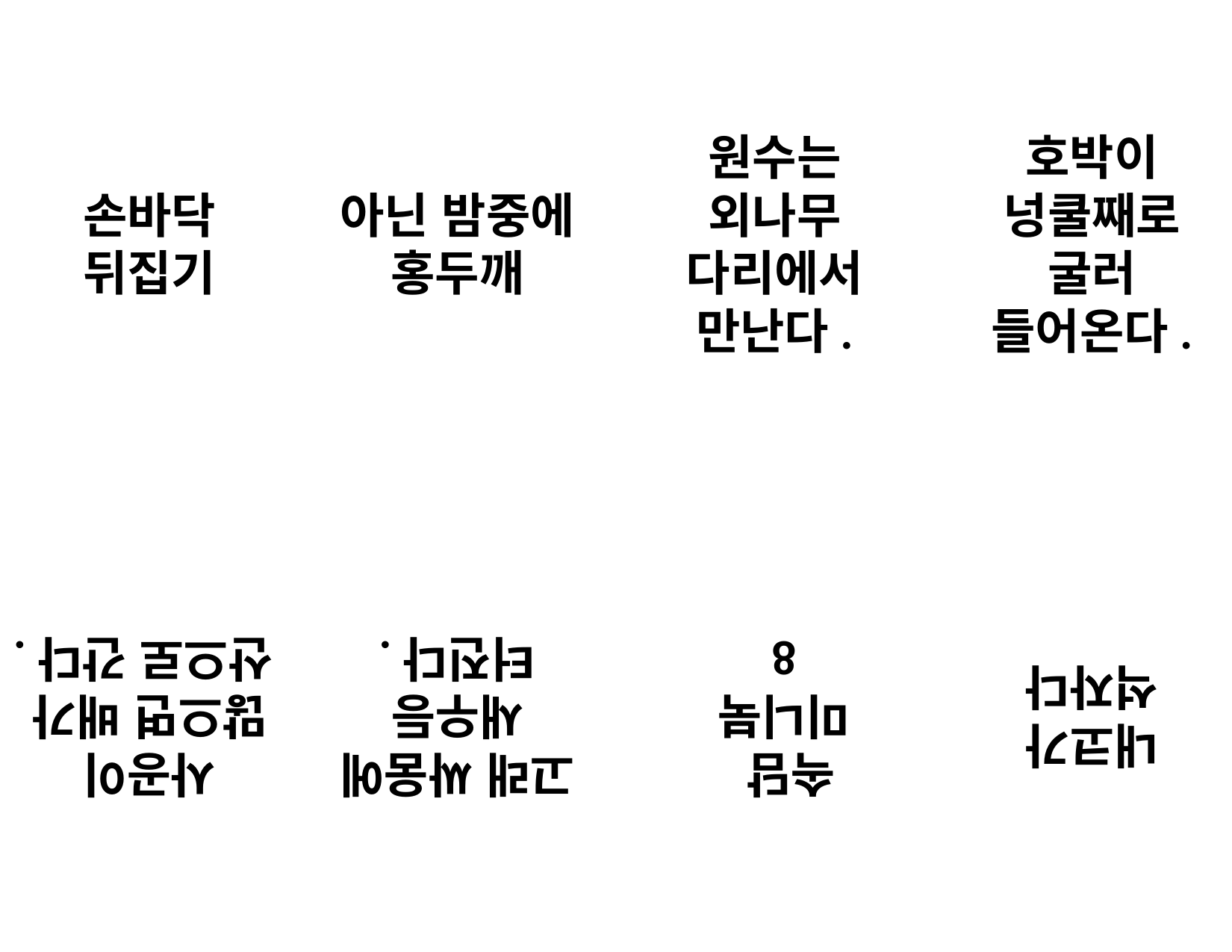

손바닥 뒤집기
아닌 밤중에 홍두깨
원수는 외나무 다리에서 만난다.
호박이 넝쿨째로 굴러 들어온다.
내코가 석자다
사공이 많으면 배가 산으로 간다.
고래 싸움에 새우등 터진다.
속담
미니북
8